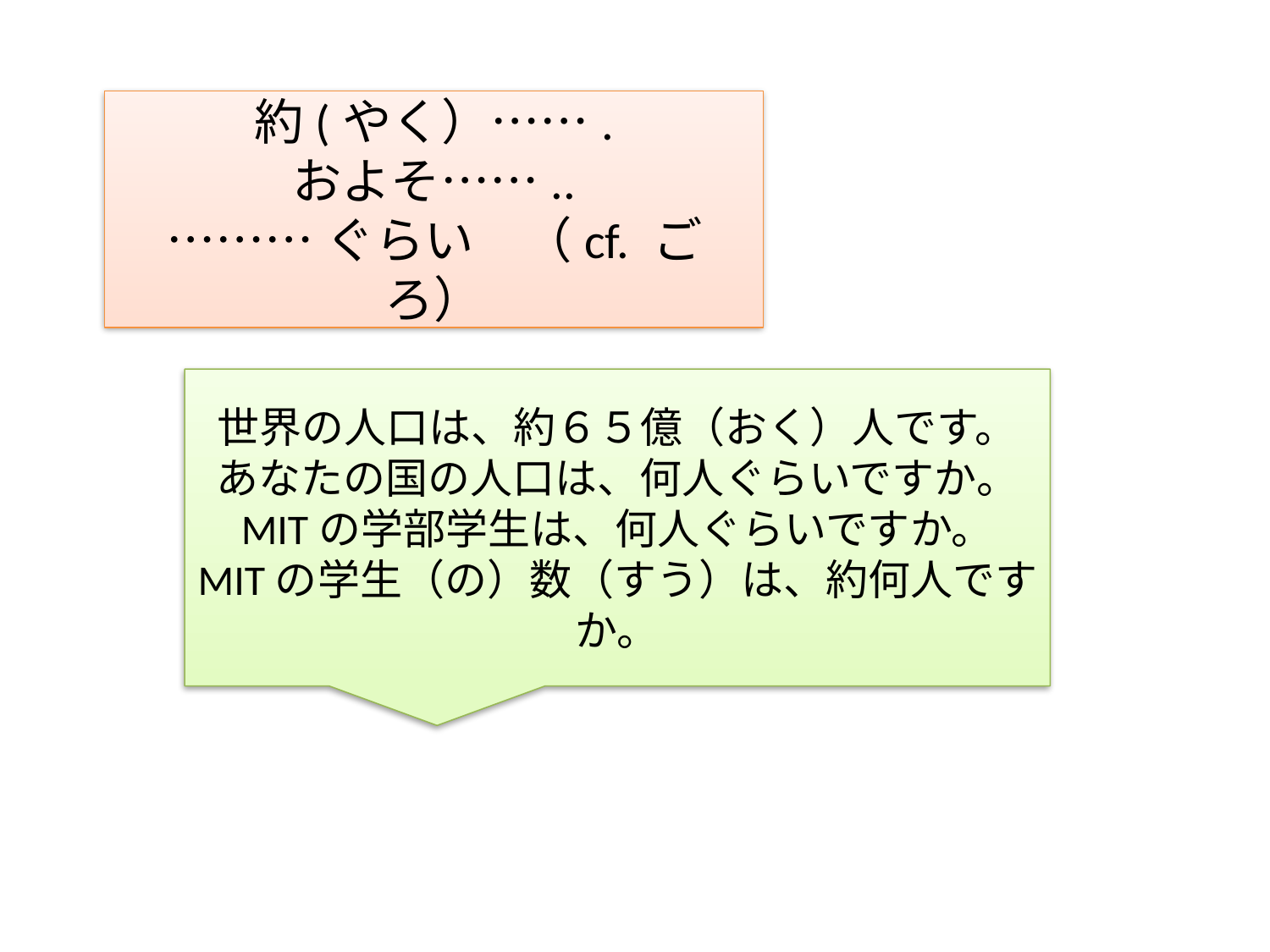

約(やく）…….
およそ……..
………ぐらい　（cf. ごろ）
世界の人口は、約６５億（おく）人です。
あなたの国の人口は、何人ぐらいですか。
MITの学部学生は、何人ぐらいですか。
MITの学生（の）数（すう）は、約何人ですか。